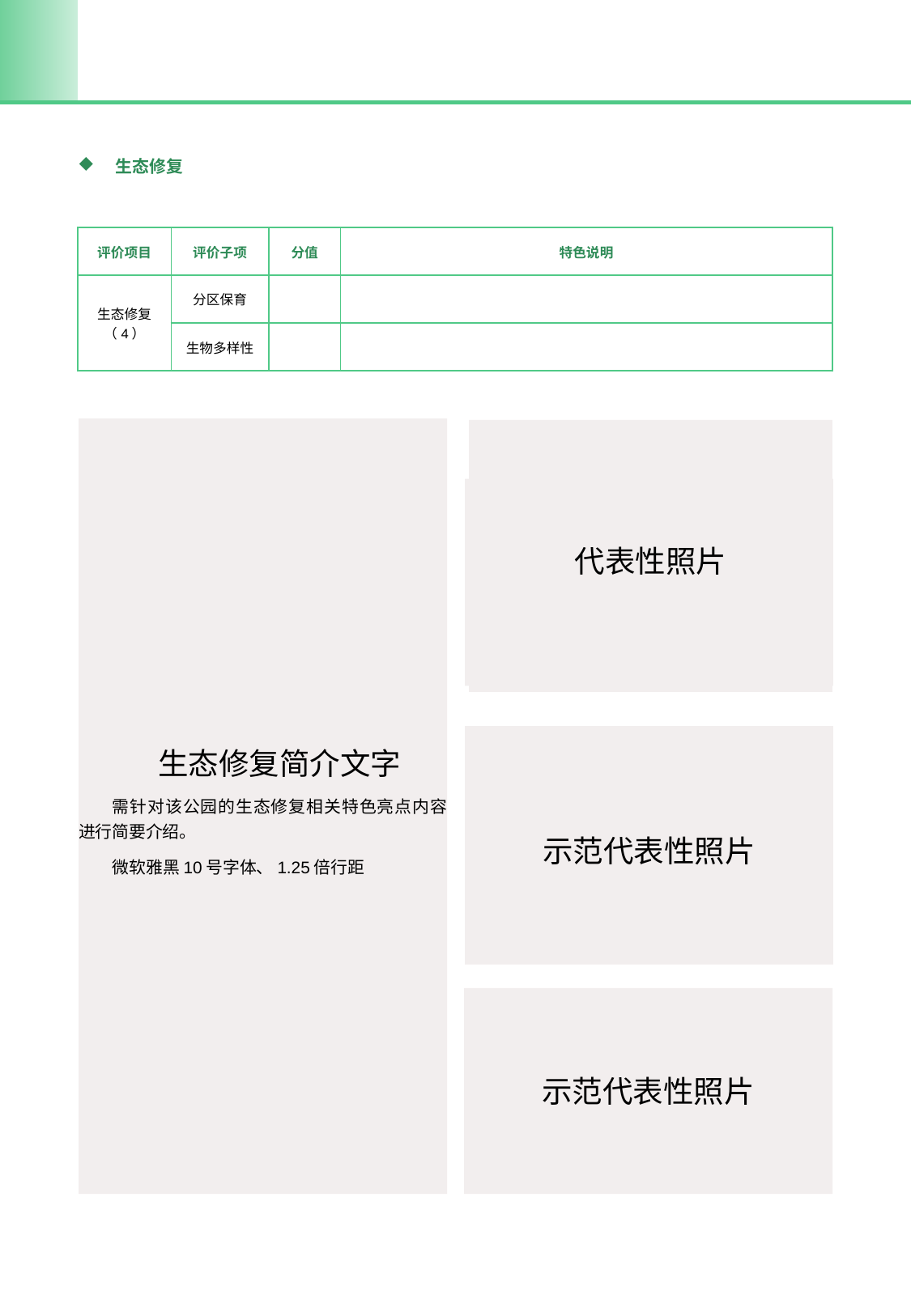

生态修复
| 评价项目 | 评价子项 | 分值 | 特色说明 |
| --- | --- | --- | --- |
| 生态修复 （4） | 分区保育 |  |  |
|  | 生物多样性 |  |  |
生态修复简介文字
需针对该公园的生态修复相关特色亮点内容进行简要介绍。
微软雅黑10号字体、1.25倍行距
代表性照片
示范代表性照片
示范代表性照片
示范代表性照片